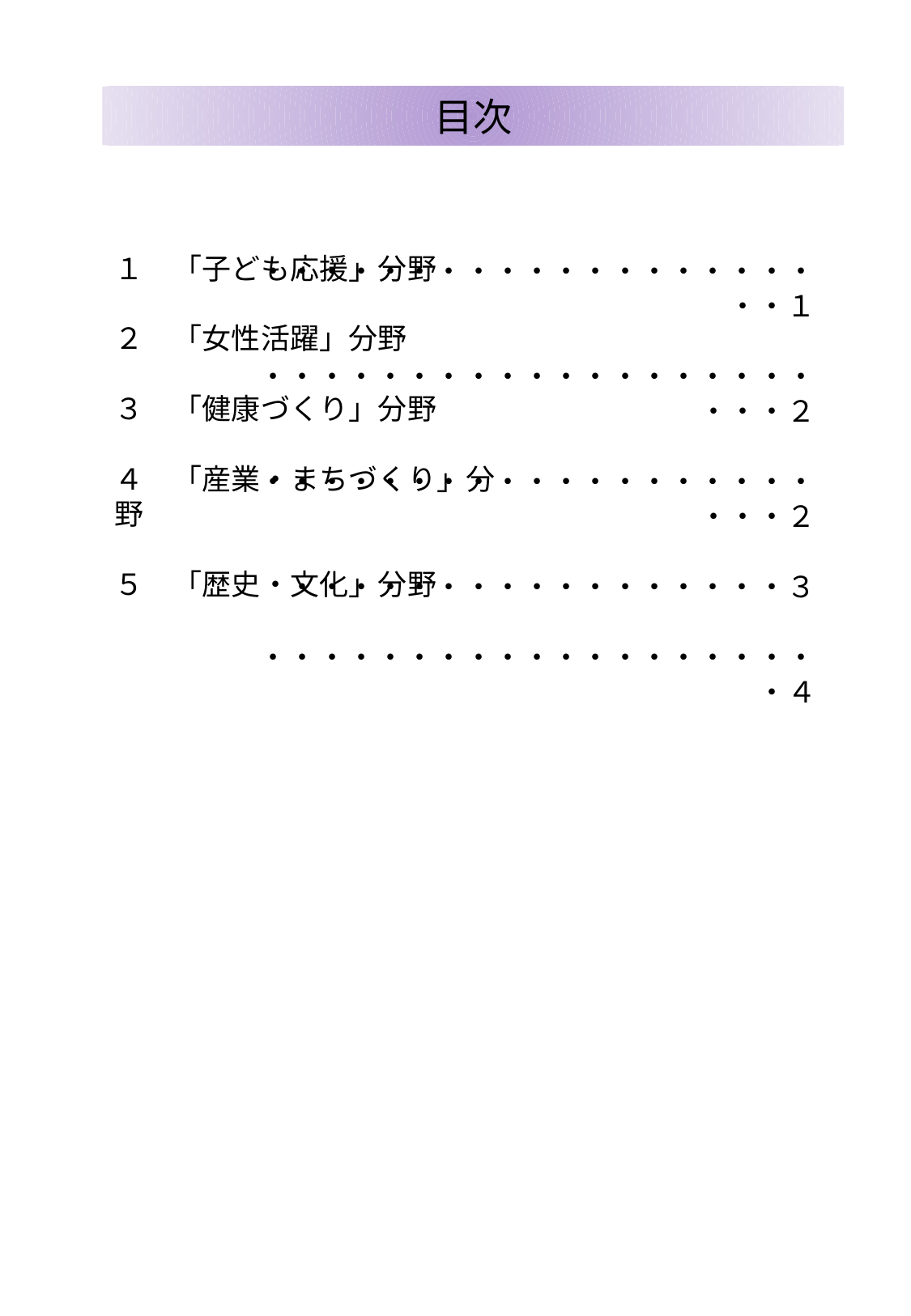

目次
１　「子ども応援」分野

２　「女性活躍」分野

３　「健康づくり」分野

４　「産業・まちづくり」分野

５　「歴史・文化」分野
・・・・・・・・・・・・・・・・・・・・・１

・・・・・・・・・・・・・・・・・・・・・・２

・・・・・・・・・・・・・・・・・・・・・・２

・・・・・・・・・・・・・・・・・３

・・・・・・・・・・・・・・・・・・・・４